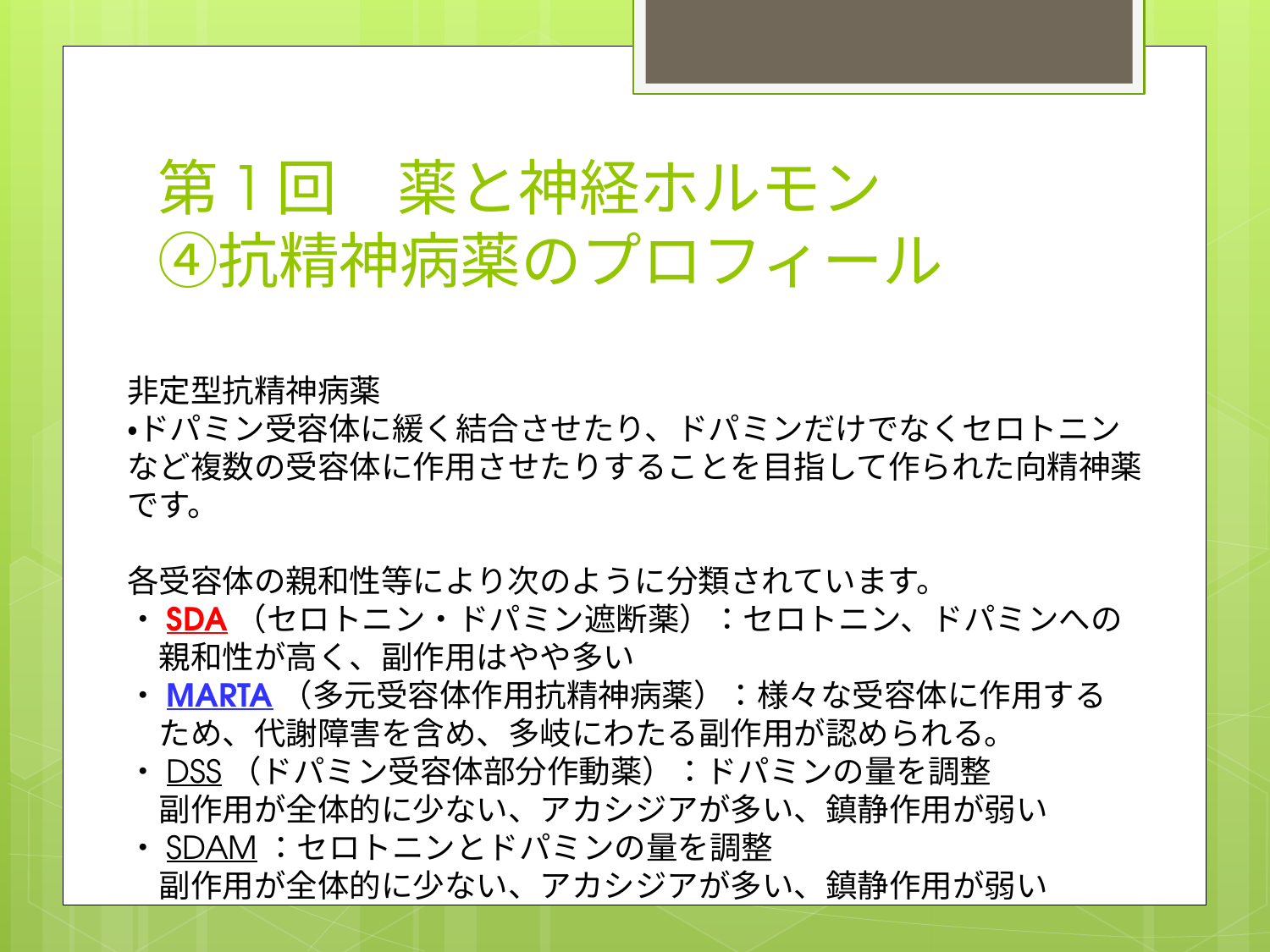

# 第1回　薬と神経ホルモン ④抗精神病薬のプロフィール

非定型抗精神病薬
・ドパミン受容体に緩く結合させたり、ドパミンだけでなくセロトニンなど複数の受容体に作用させたりすることを目指して作られた向精神薬です。

各受容体の親和性等により次のように分類されています。
・SDA（セロトニン・ドパミン遮断薬）：セロトニン、ドパミンへの
　親和性が高く、副作用はやや多い
・MARTA（多元受容体作用抗精神病薬）：様々な受容体に作用する
　ため、代謝障害を含め、多岐にわたる副作用が認められる。
・DSS（ドパミン受容体部分作動薬）：ドパミンの量を調整
　副作用が全体的に少ない、アカシジアが多い、鎮静作用が弱い
・SDAM：セロトニンとドパミンの量を調整
　副作用が全体的に少ない、アカシジアが多い、鎮静作用が弱い